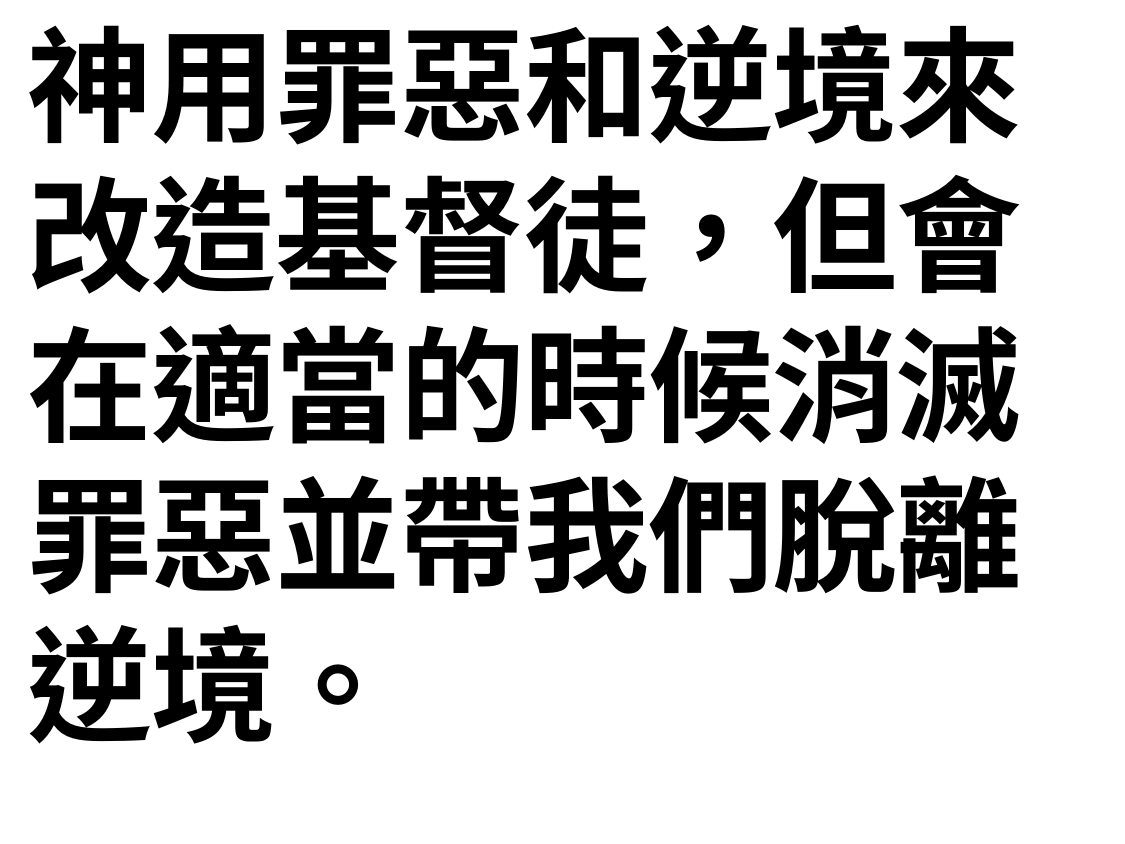

神用罪惡和逆境來改造基督徒，但會在適當的時候消滅罪惡並帶我們脫離逆境。